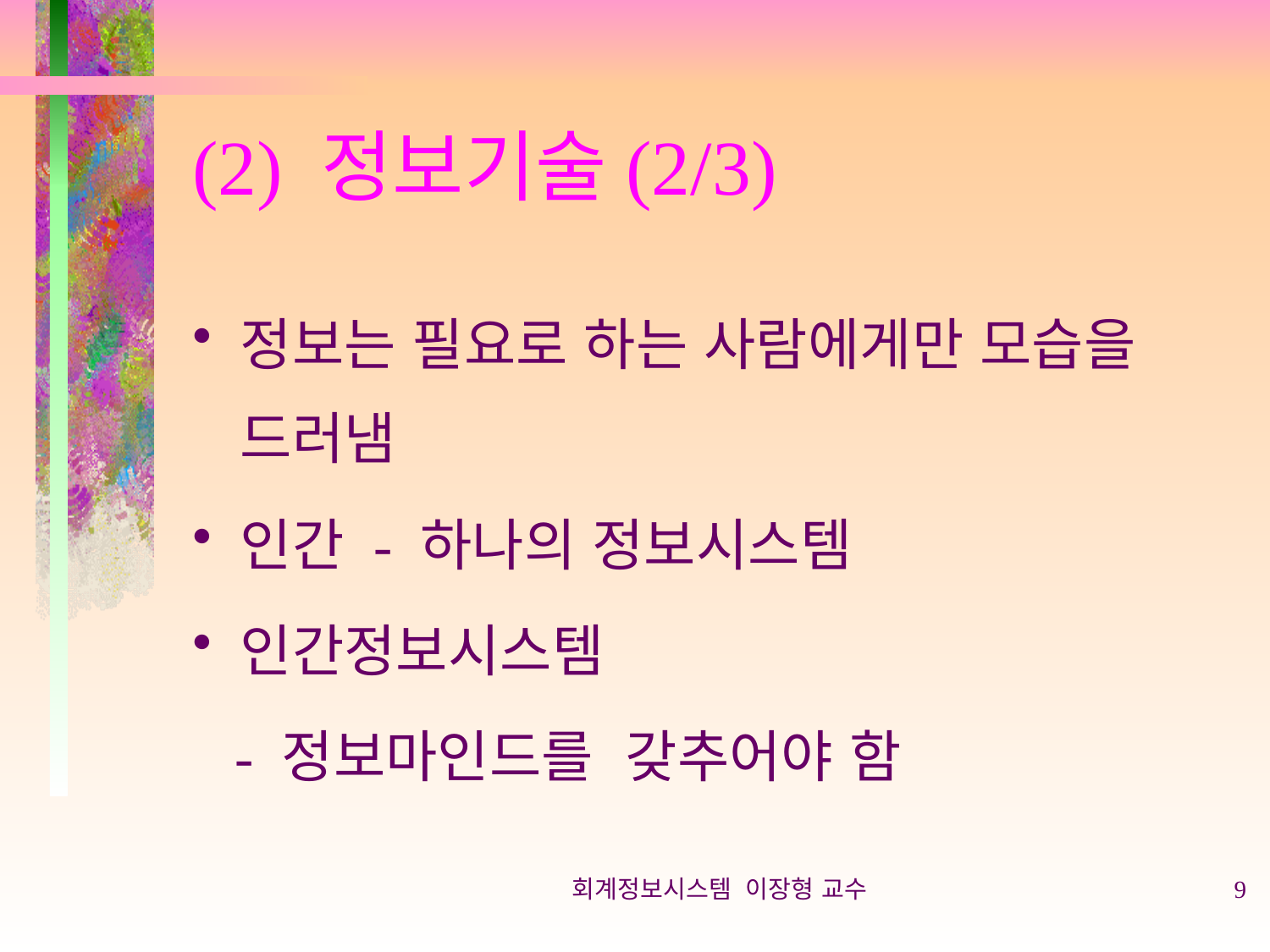

# (2) 정보기술(2/3)
정보는 필요로 하는 사람에게만 모습을 드러냄
인간 - 하나의 정보시스템
인간정보시스템
   - 정보마인드를  갖추어야 함
회계정보시스템  이장형 교수
9